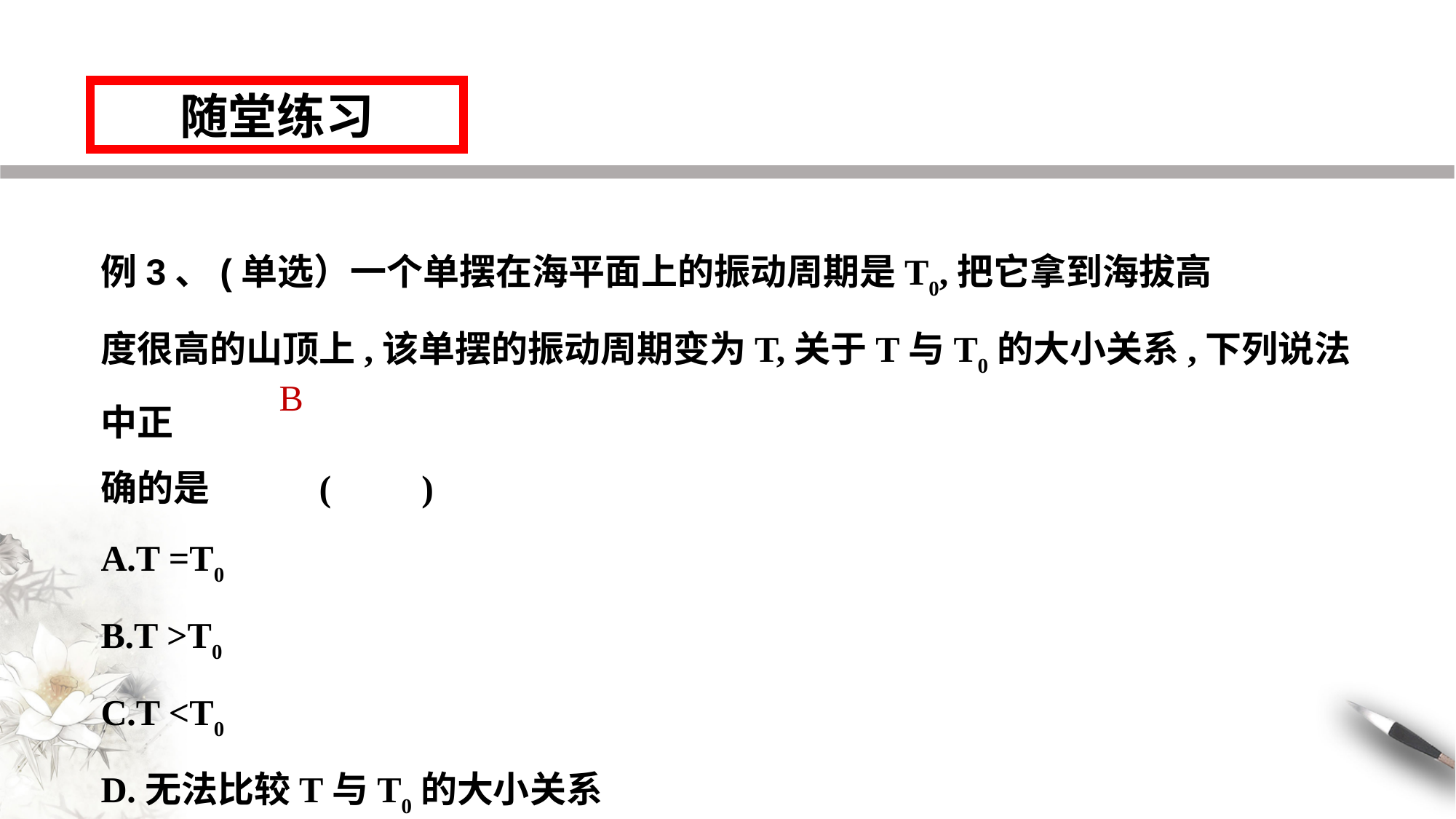

随堂练习

例3、(单选）一个单摆在海平面上的振动周期是T0,把它拿到海拔高
度很高的山顶上,该单摆的振动周期变为T,关于T与T0的大小关系,下列说法中正
确的是	(　　)
A.T =T0
B.T >T0
C.T <T0
D.无法比较T与T0的大小关系
B